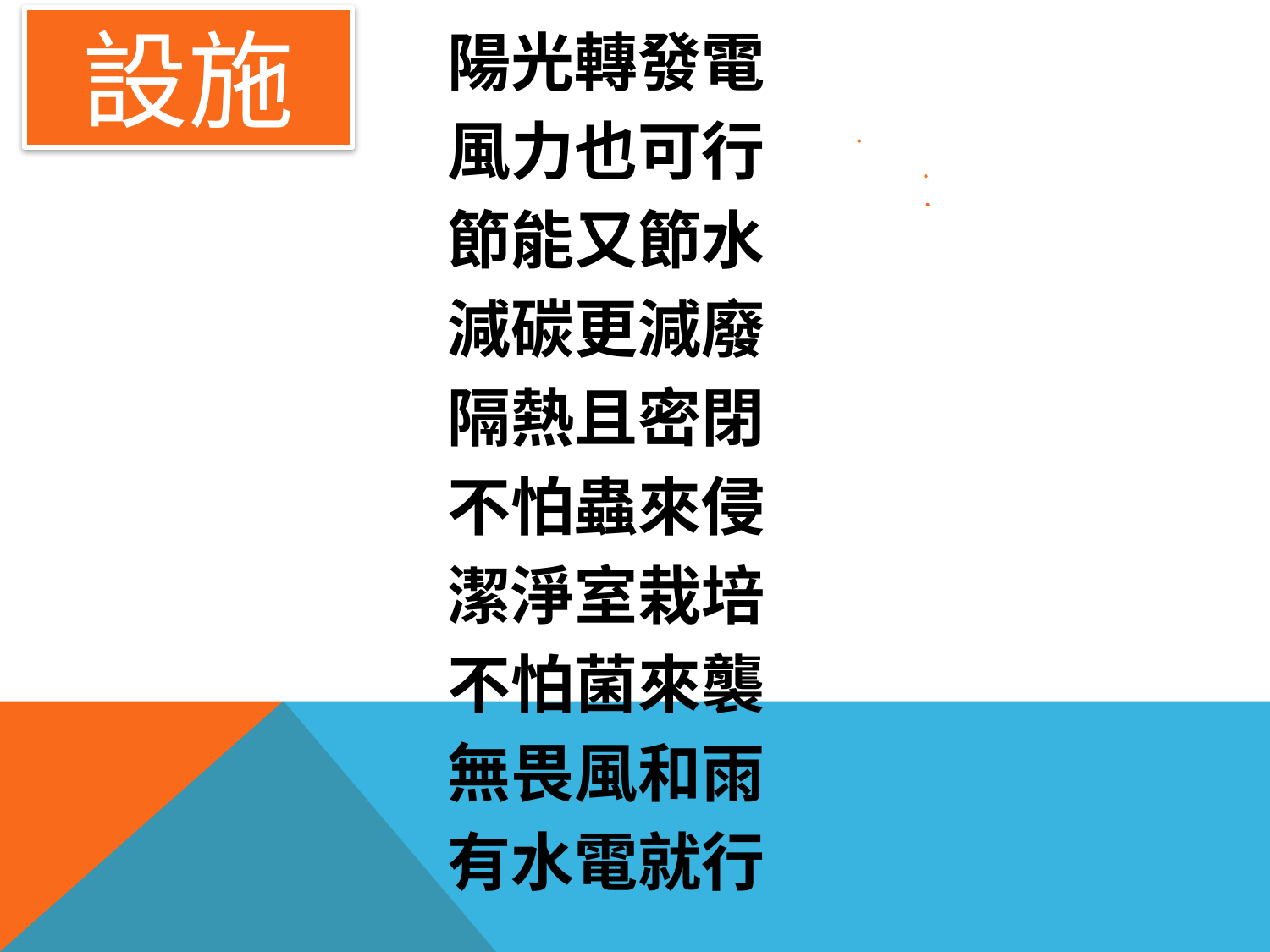

工作
設施
設施
陽光轉發電
風力也可行
節能又節水
減碳更減廢
隔熱且密閉
不怕蟲來侵
潔淨室栽培
不怕菌來襲
無畏風和雨
有水電就行